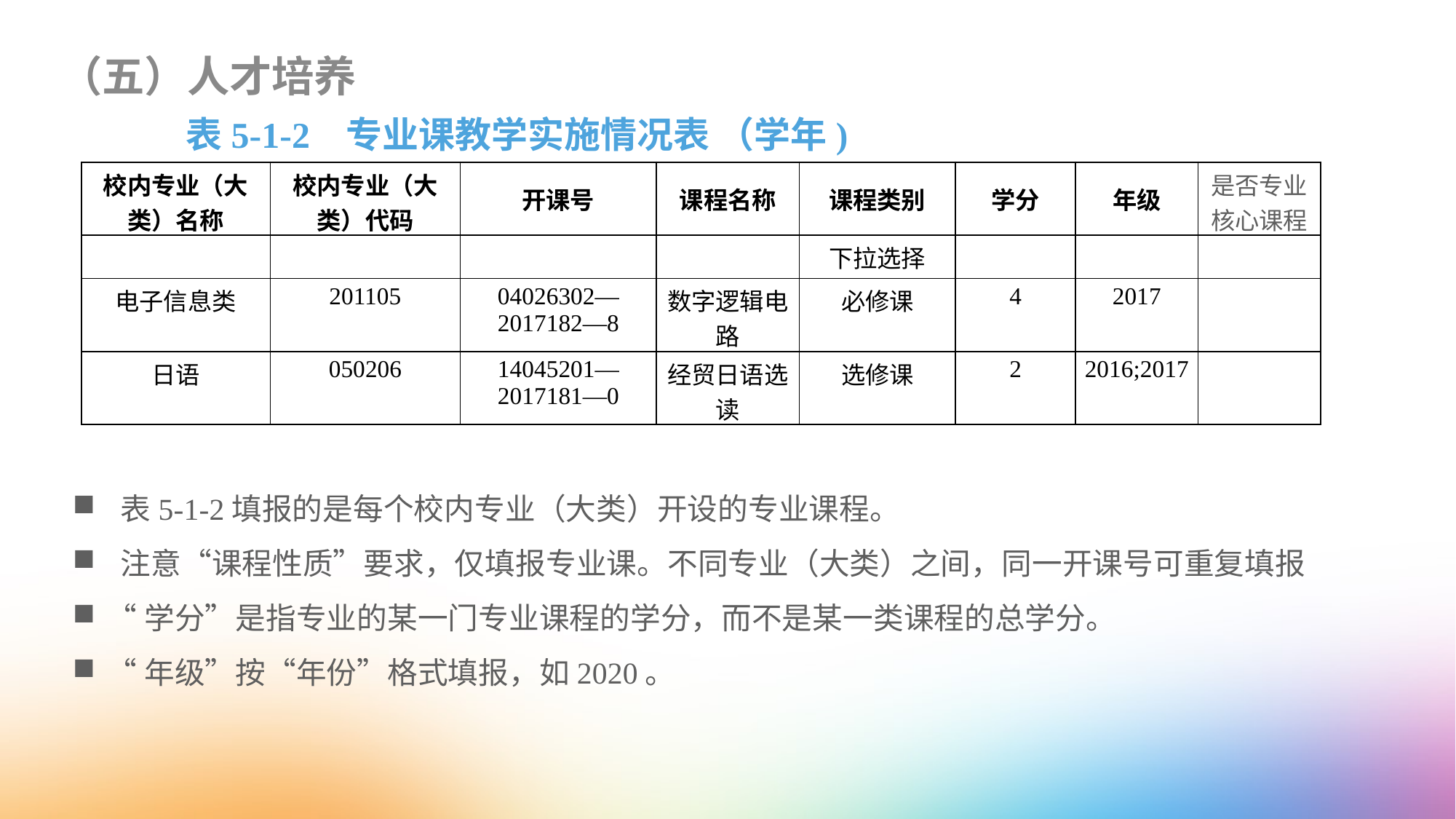

（五）人才培养
表5-1-2   专业课教学实施情况表 （学年)
| 校内专业（大类）名称 | 校内专业（大类）代码 | 开课号 | 课程名称 | 课程类别 | 学分 | 年级 | 是否专业核心课程 |
| --- | --- | --- | --- | --- | --- | --- | --- |
|  |  |  |  | 下拉选择 |  |  |  |
| 电子信息类 | 201105 | 04026302—2017182—8 | 数字逻辑电路 | 必修课 | 4 | 2017 |  |
| 日语 | 050206 | 14045201—2017181—0 | 经贸日语选读 | 选修课 | 2 | 2016;2017 |  |
 表5-1-2填报的是每个校内专业（大类）开设的专业课程。
 注意“课程性质”要求，仅填报专业课。不同专业（大类）之间，同一开课号可重复填报
“学分”是指专业的某一门专业课程的学分，而不是某一类课程的总学分。
“年级”按“年份”格式填报，如2020。